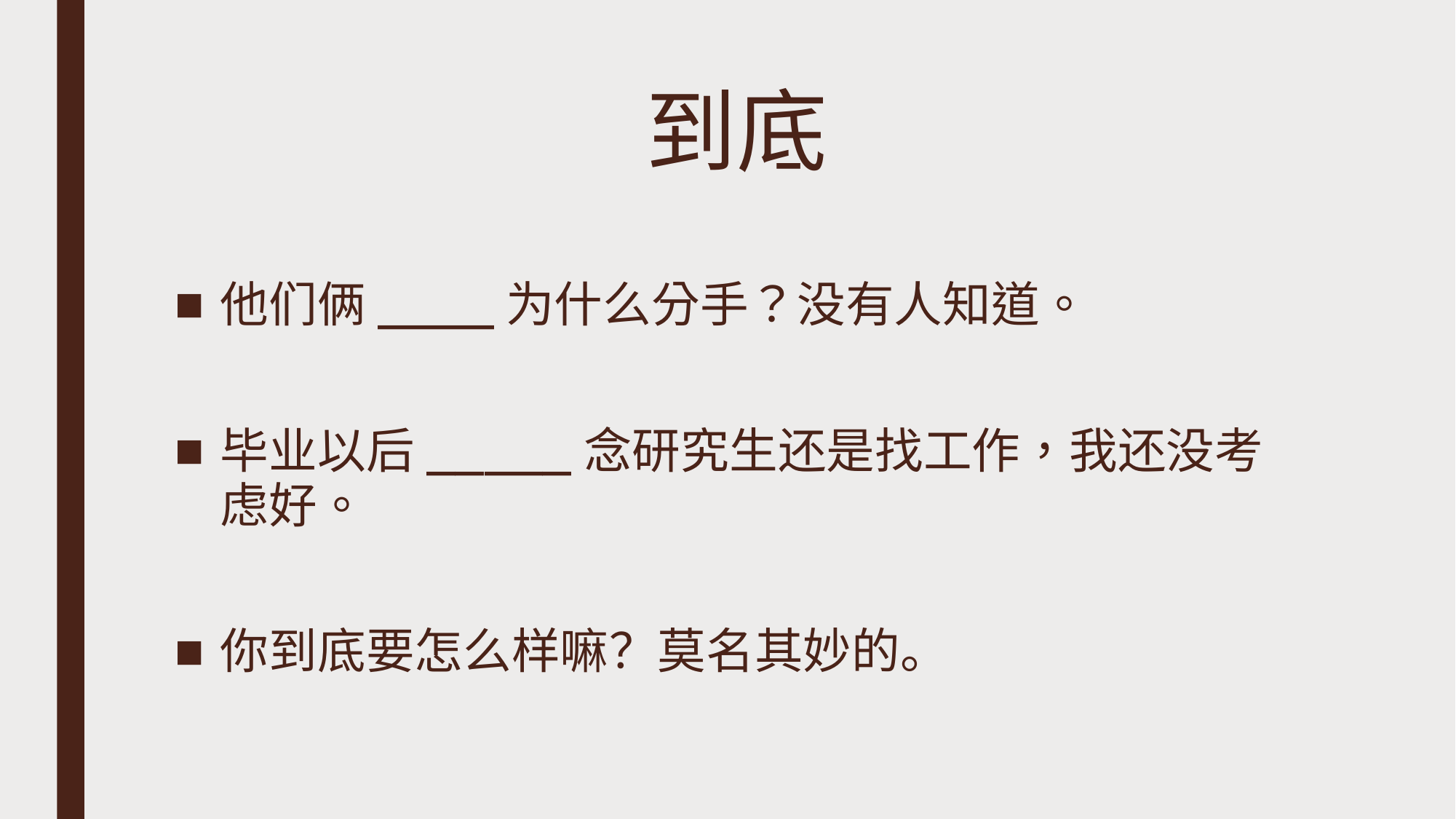

# 到底
他们俩____为什么分手？没有人知道。

毕业以后_____念研究生还是找工作，我还没考虑好。

你到底要怎么样嘛？莫名其妙的。